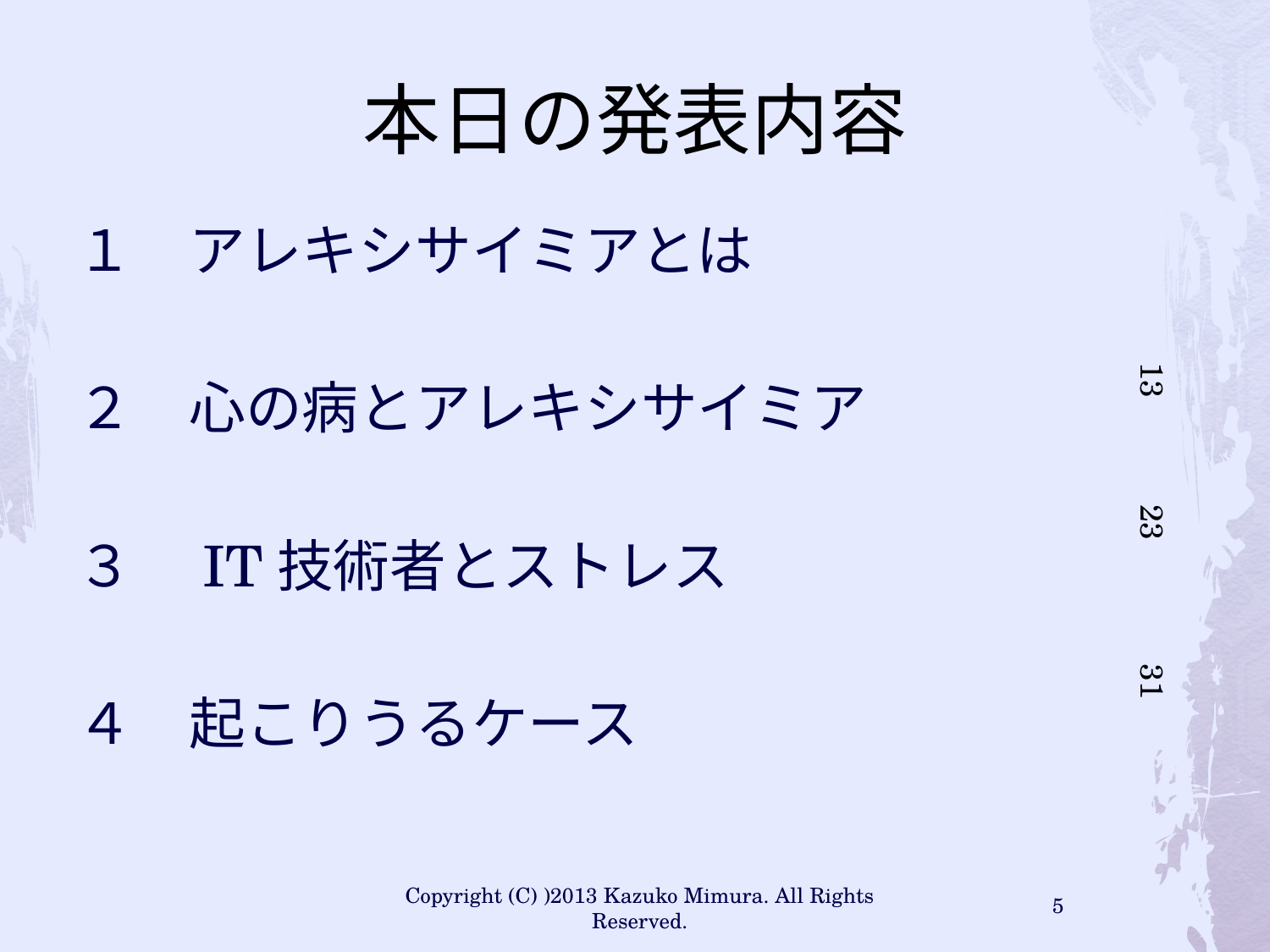

# 本日の発表内容
１　アレキシサイミアとは

２　心の病とアレキシサイミア

３　IT技術者とストレス

４　起こりうるケース

              13            23              31

Copyright (C) )2013 Kazuko Mimura. All Rights Reserved.
5